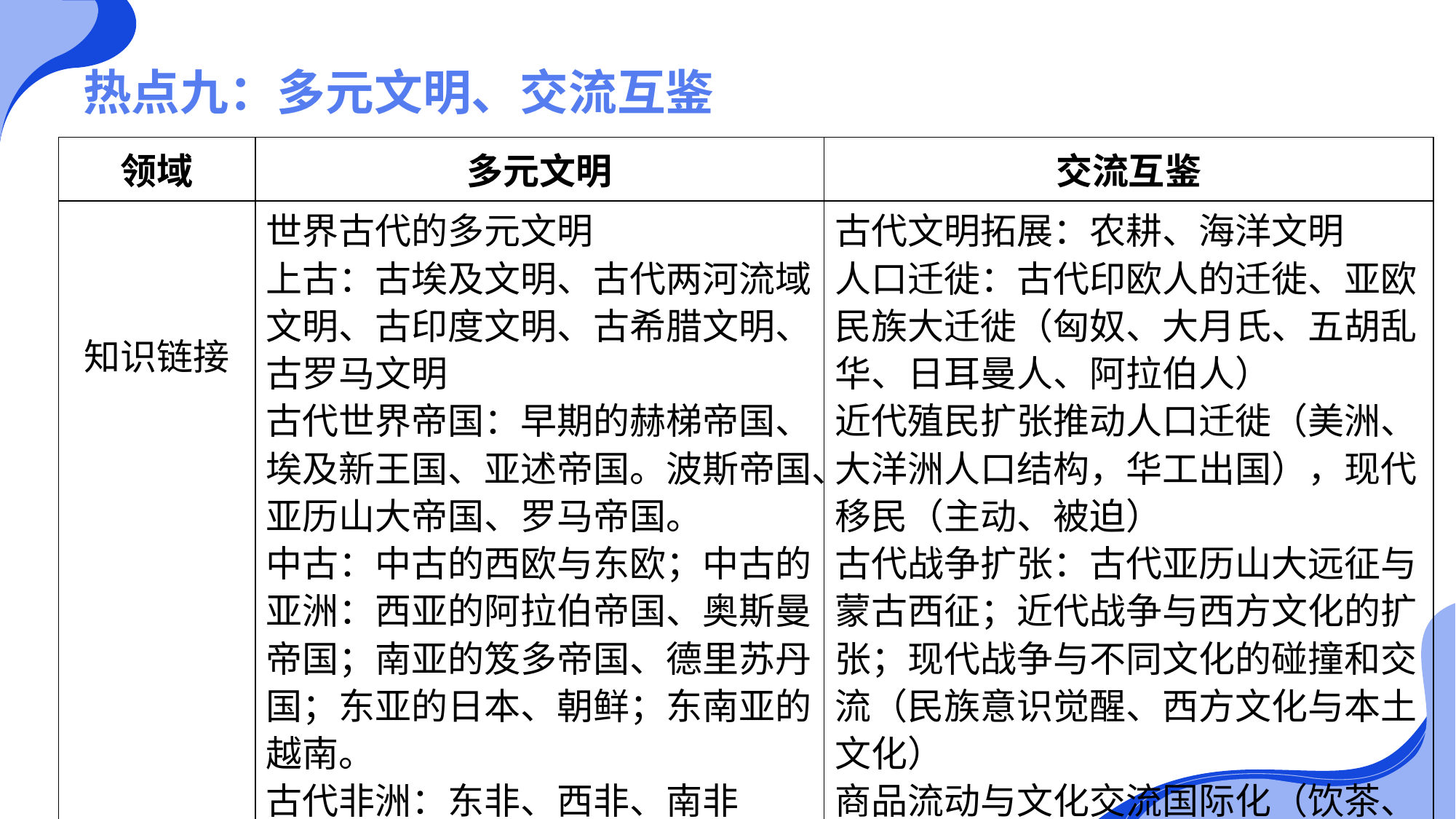

# 热点九：多元文明、交流互鉴
| 领域 | 多元文明 | 交流互鉴 |
| --- | --- | --- |
| 知识链接 | 世界古代的多元文明 上古：古埃及文明、古代两河流域文明、古印度文明、古希腊文明、古罗马文明 古代世界帝国：早期的赫梯帝国、埃及新王国、亚述帝国。波斯帝国、亚历山大帝国、罗马帝国。 中古：中古的西欧与东欧；中古的亚洲：西亚的阿拉伯帝国、奥斯曼帝国；南亚的笈多帝国、德里苏丹国；东亚的日本、朝鲜；东南亚的越南。 古代非洲：东非、西非、南非 古代美洲：玛雅文明、阿兹特克文明、印加文明 | 古代文明拓展：农耕、海洋文明 人口迁徙：古代印欧人的迁徙、亚欧民族大迁徙（匈奴、大月氏、五胡乱华、日耳曼人、阿拉伯人） 近代殖民扩张推动人口迁徙（美洲、大洋洲人口结构，华工出国），现代移民（主动、被迫） 古代战争扩张：古代亚历山大远征与蒙古西征；近代战争与西方文化的扩张；现代战争与不同文化的碰撞和交流（民族意识觉醒、西方文化与本土文化） 商品流动与文化交流国际化（饮茶、服饰、钟表文化） |